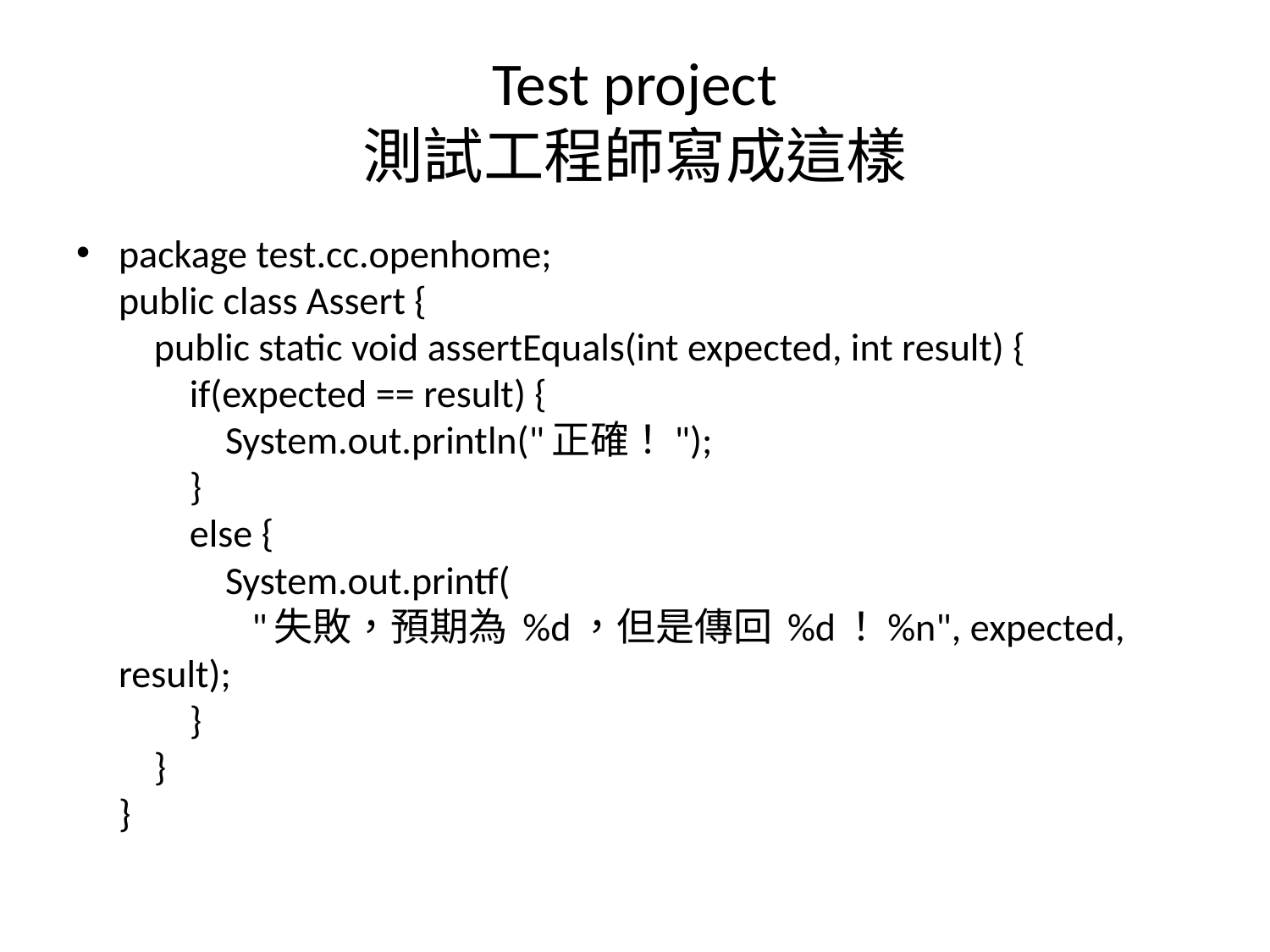

# Test project 測試工程師寫成這樣
package test.cc.openhome;
public class Assert {
    public static void assertEquals(int expected, int result) {
        if(expected == result) {
            System.out.println("正確！");
        }
        else {
            System.out.printf(
               "失敗，預期為 %d，但是傳回 %d！%n", expected, result);
        }
    }
}